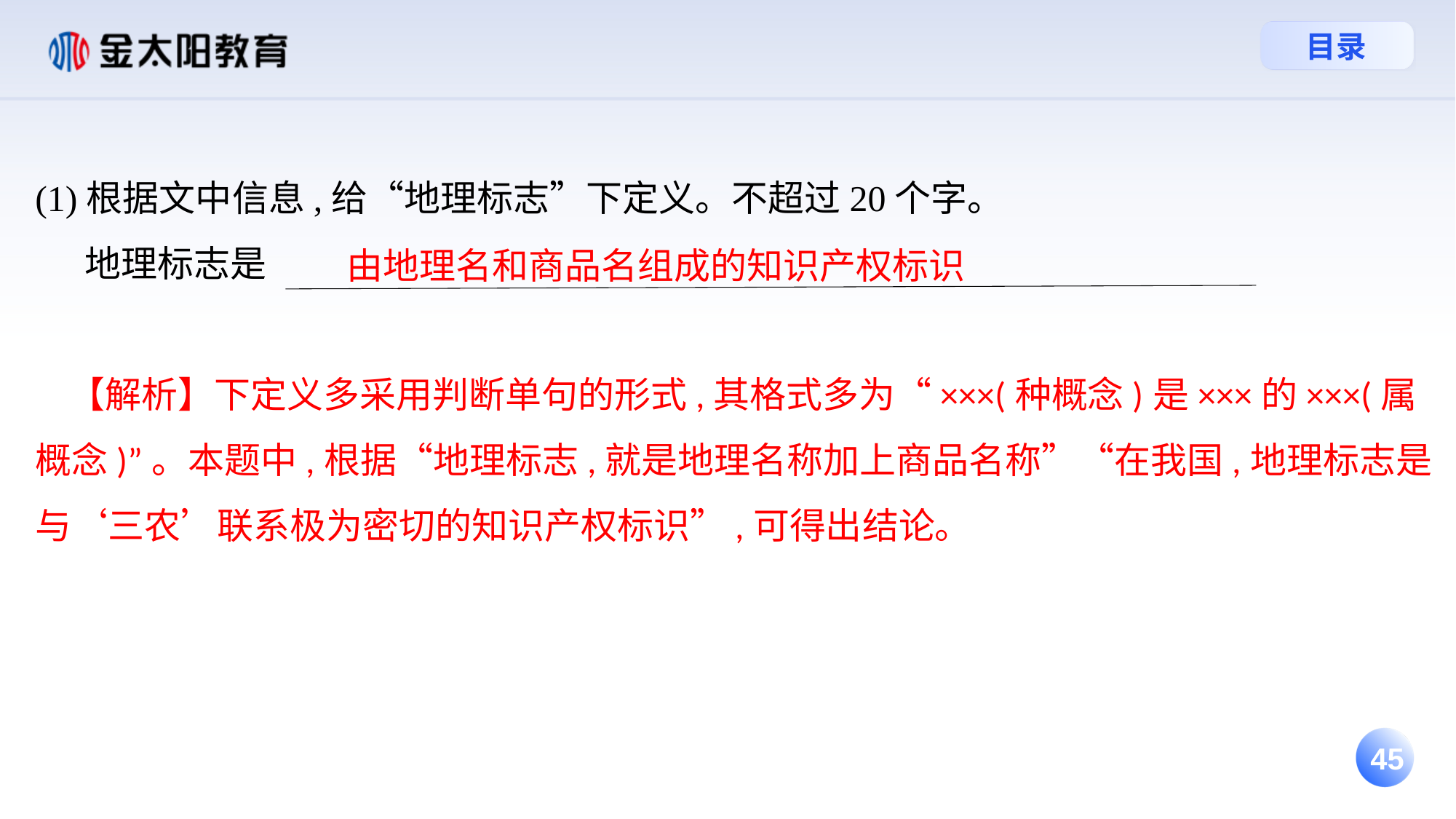

(1)根据文中信息,给“地理标志”下定义。不超过20个字。
     地理标志是

   【解析】下定义多采用判断单句的形式,其格式多为“×××(种概念)是×××的×××(属概念)”。本题中,根据“地理标志,就是地理名称加上商品名称”“在我国,地理标志是与‘三农’联系极为密切的知识产权标识”,可得出结论。

由地理名和商品名组成的知识产权标识